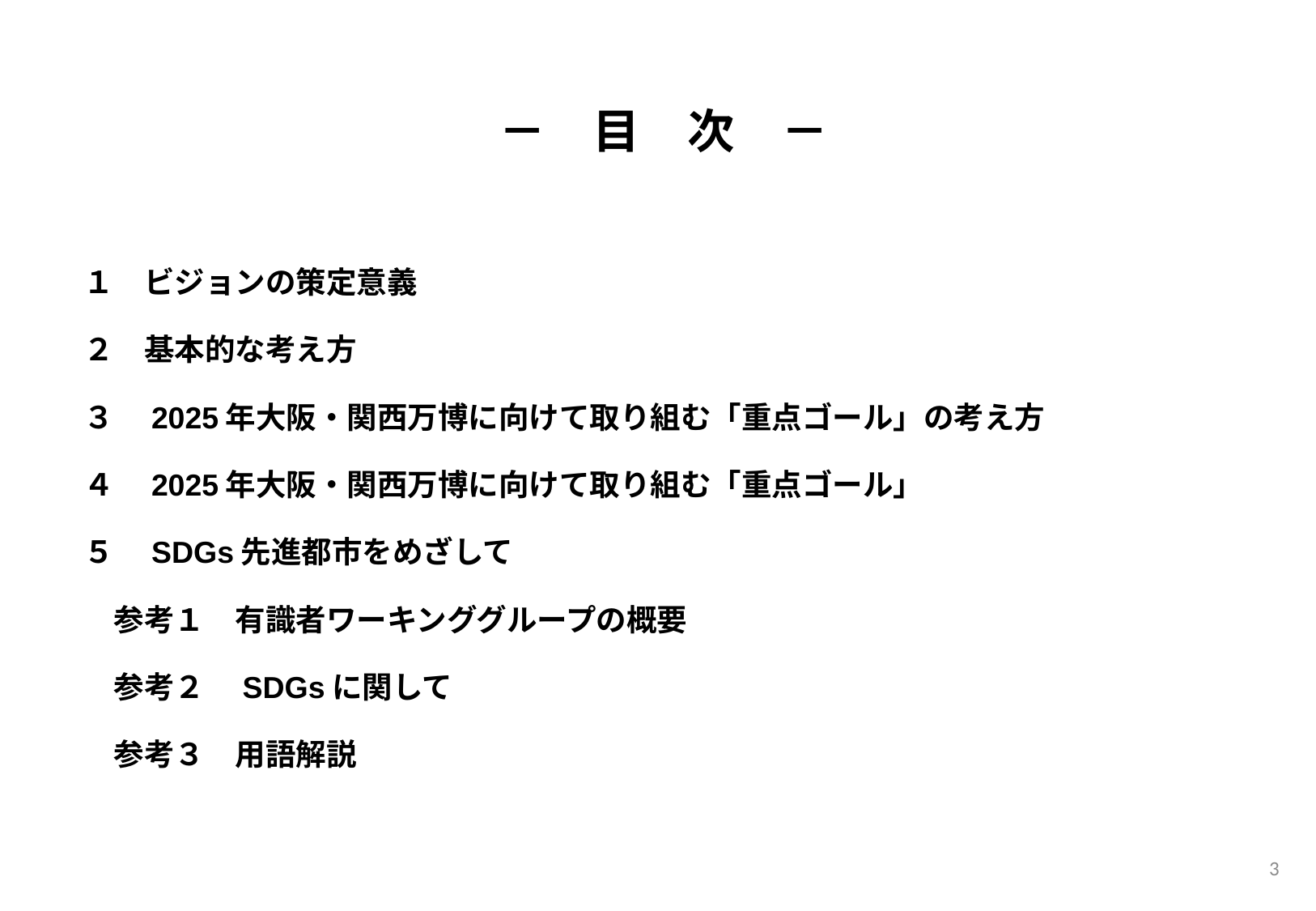

－　目　次　－
１　ビジョンの策定意義
２　基本的な考え方
３　2025年大阪・関西万博に向けて取り組む「重点ゴール」の考え方
４　2025年大阪・関西万博に向けて取り組む「重点ゴール」
５　SDGs先進都市をめざして
　参考１　有識者ワーキンググループの概要
　参考２　SDGsに関して
　参考３　用語解説
3